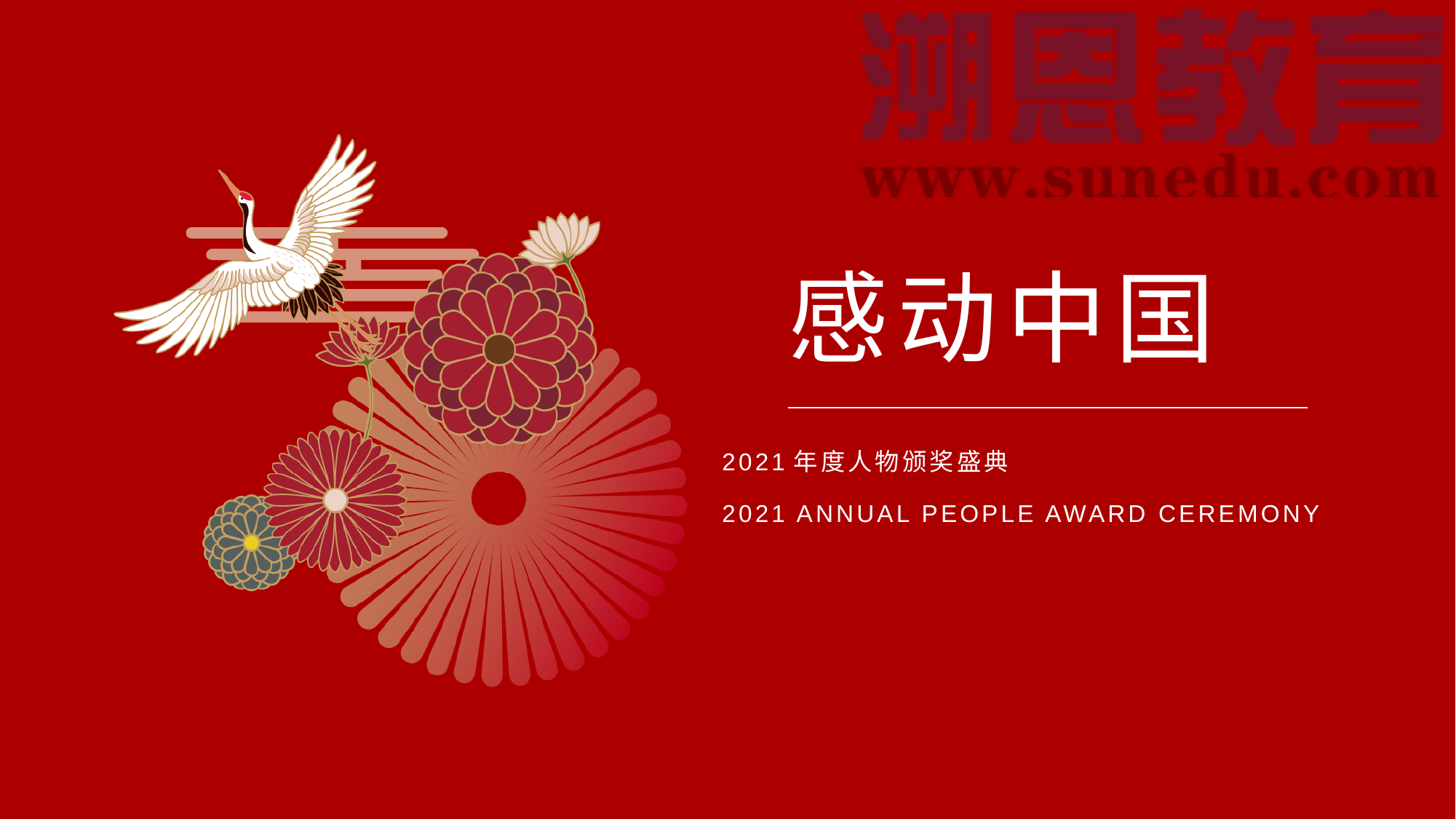

感动中国
2021年度人物颁奖盛典
2021 ANNUAL PEOPLE AWARD CEREMONY